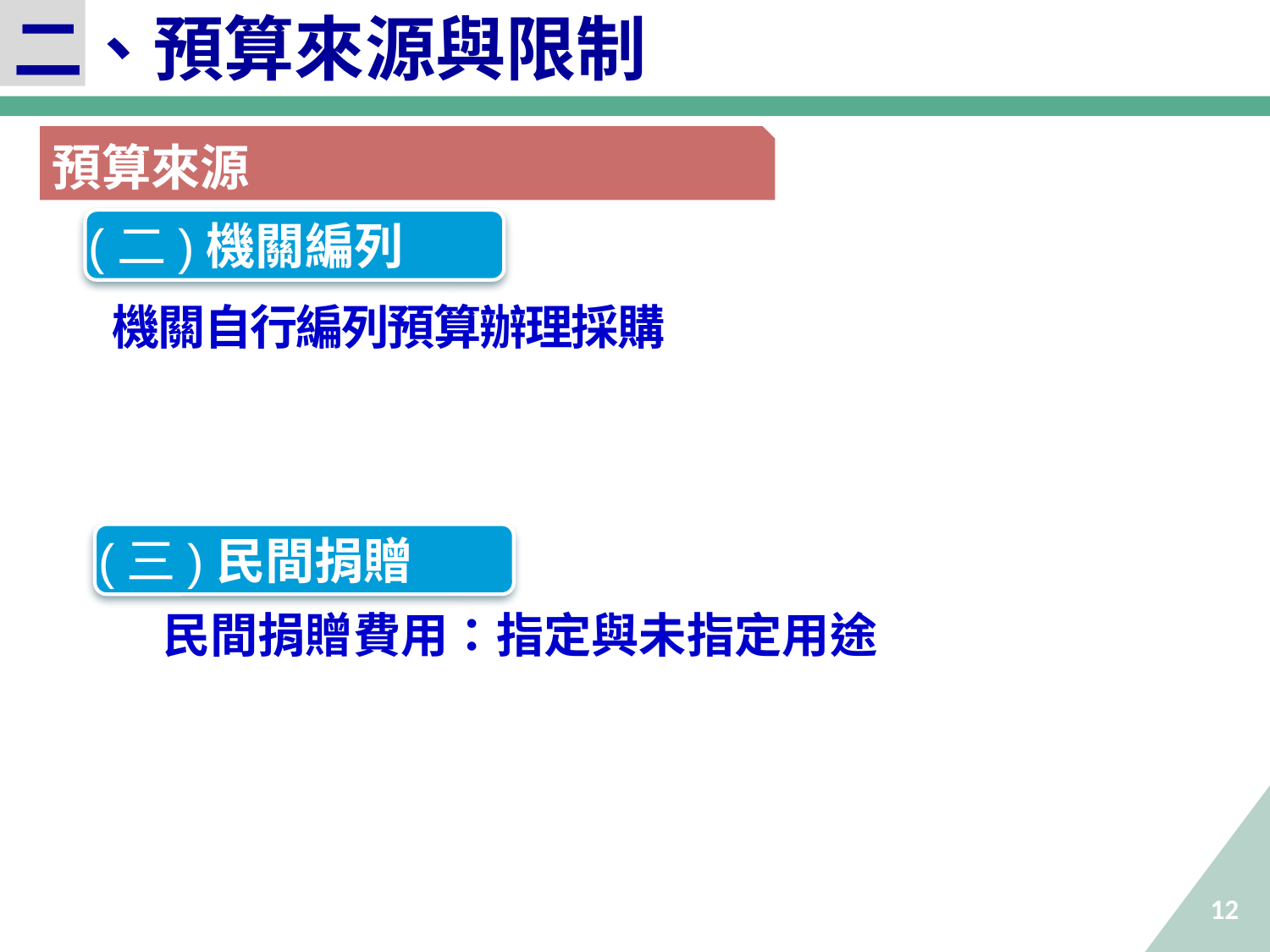

二、預算來源與限制

預算來源
(二)機關編列

機關自行編列預算辦理採購

民間捐贈費用：指定與未指定用途

(三)民間捐贈

12